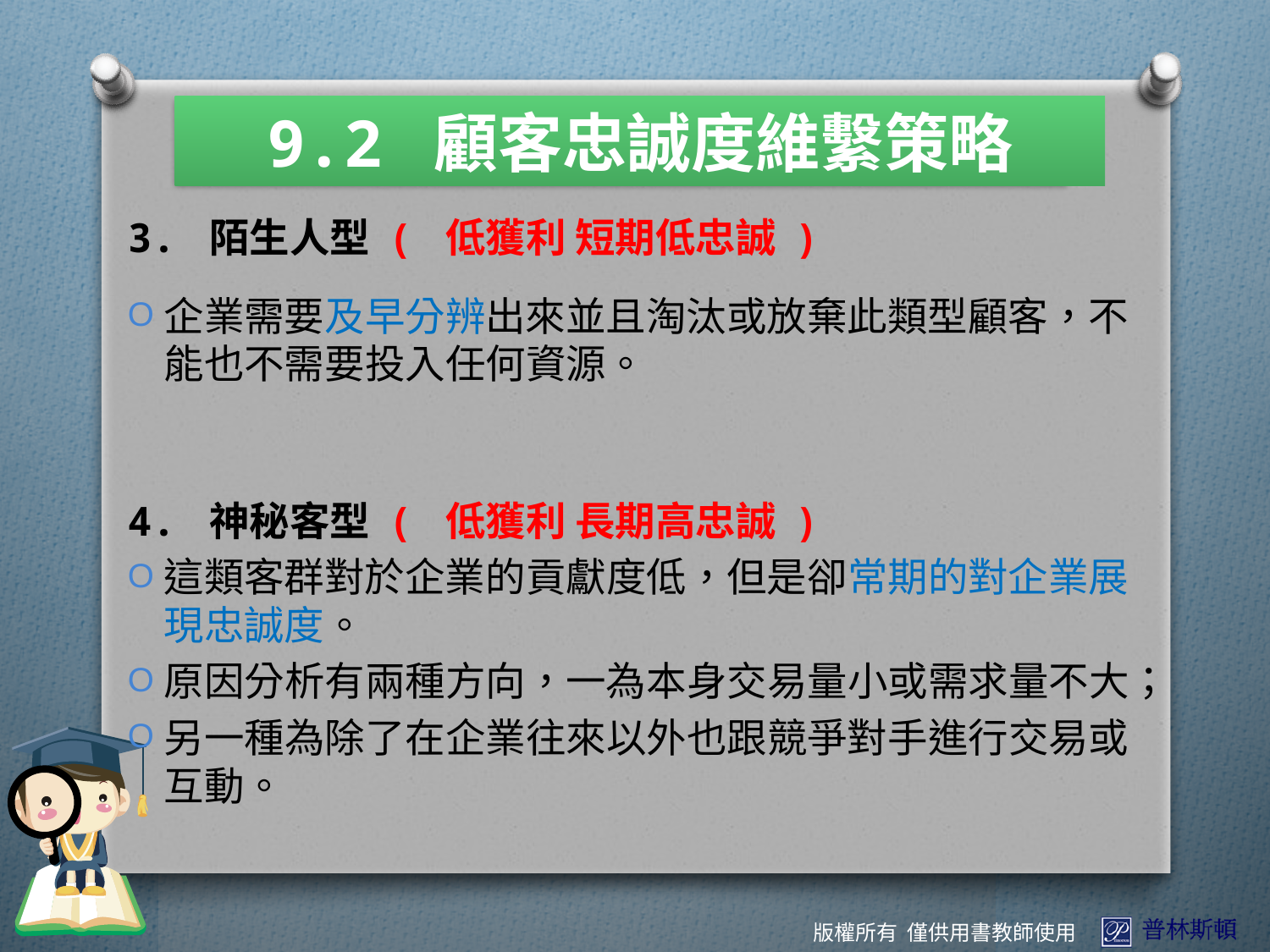

9.2 顧客忠誠度維繫策略
3. 陌生人型 ( 低獲利 短期低忠誠 )
企業需要及早分辨出來並且淘汰或放棄此類型顧客，不能也不需要投入任何資源。

4. 神秘客型 ( 低獲利 長期高忠誠 )
這類客群對於企業的貢獻度低，但是卻常期的對企業展現忠誠度。
原因分析有兩種方向，一為本身交易量小或需求量不大；
另一種為除了在企業往來以外也跟競爭對手進行交易或互動。